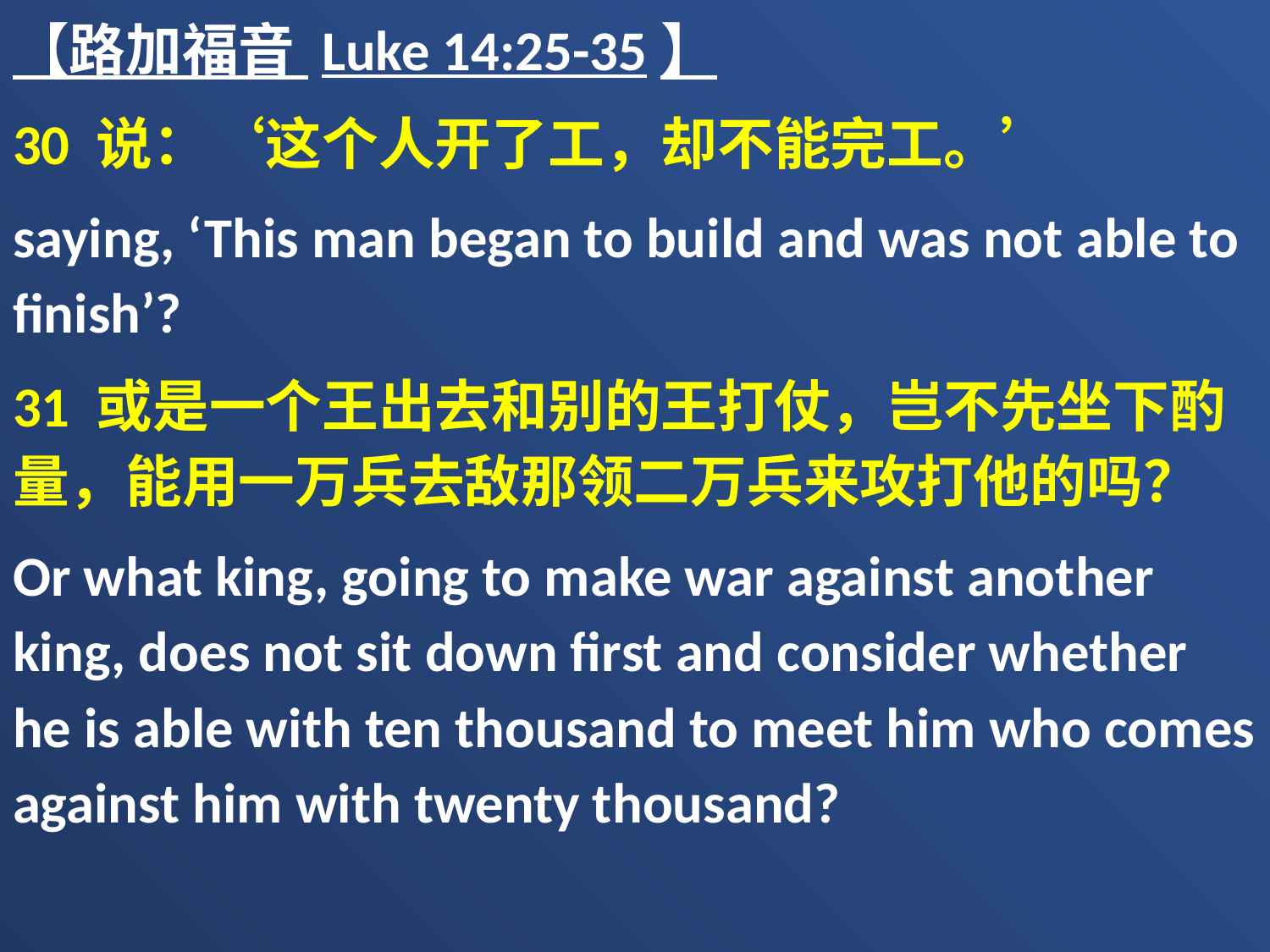

【路加福音 Luke 14:25-35】
30 说：‘这个人开了工，却不能完工。’
saying, ‘This man began to build and was not able to finish’?
31 或是一个王出去和别的王打仗，岂不先坐下酌量，能用一万兵去敌那领二万兵来攻打他的吗？
Or what king, going to make war against another king, does not sit down first and consider whether he is able with ten thousand to meet him who comes against him with twenty thousand?